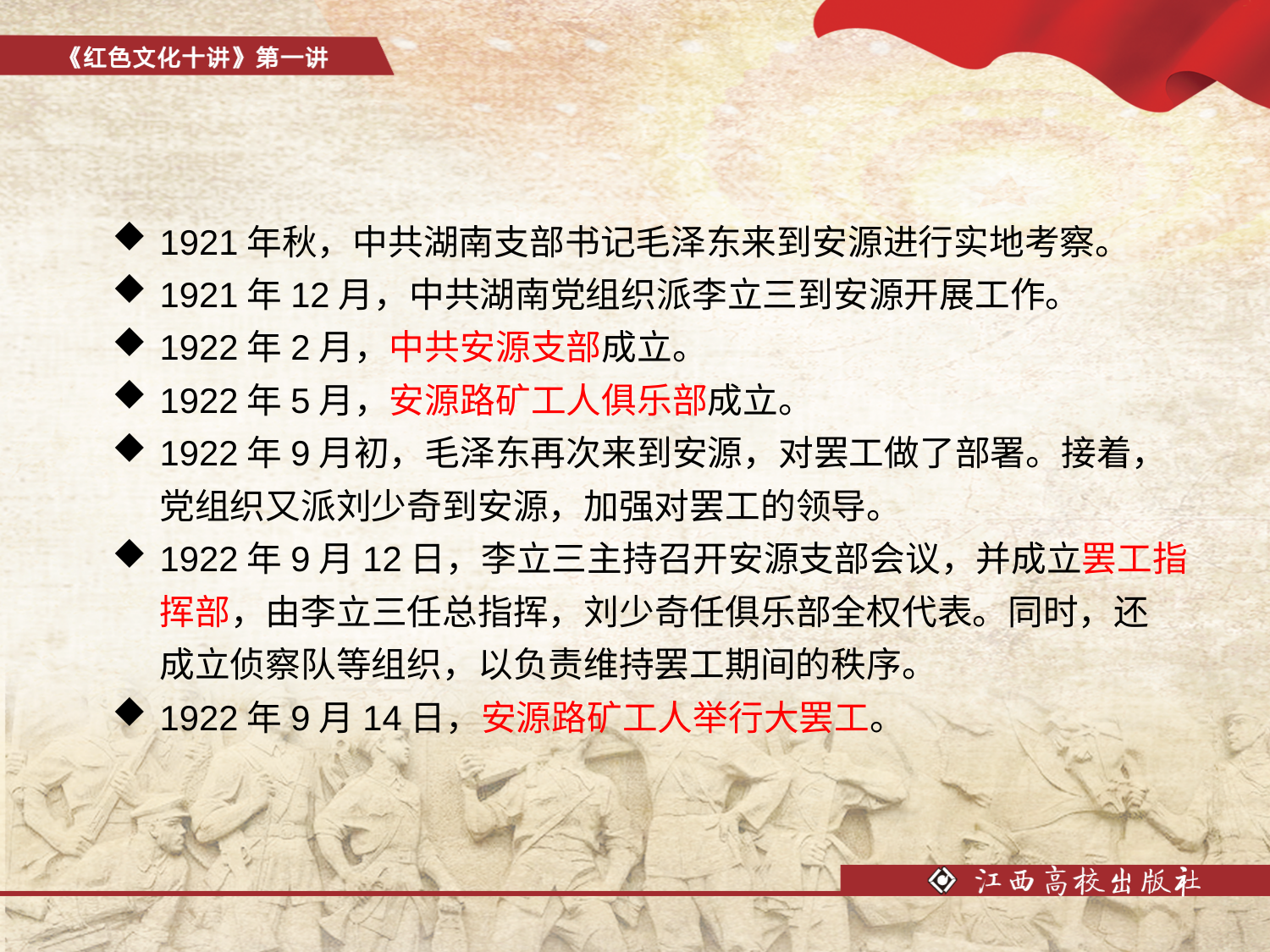

1921年秋，中共湖南支部书记毛泽东来到安源进行实地考察。
1921年12月，中共湖南党组织派李立三到安源开展工作。
1922年2月，中共安源支部成立。
1922年5月，安源路矿工人俱乐部成立。
1922年9月初，毛泽东再次来到安源，对罢工做了部署。接着，
     党组织又派刘少奇到安源，加强对罢工的领导。
1922年9月12日，李立三主持召开安源支部会议，并成立罢工指
     挥部，由李立三任总指挥，刘少奇任俱乐部全权代表。同时，还
     成立侦察队等组织，以负责维持罢工期间的秩序。
1922年9月14日，安源路矿工人举行大罢工。